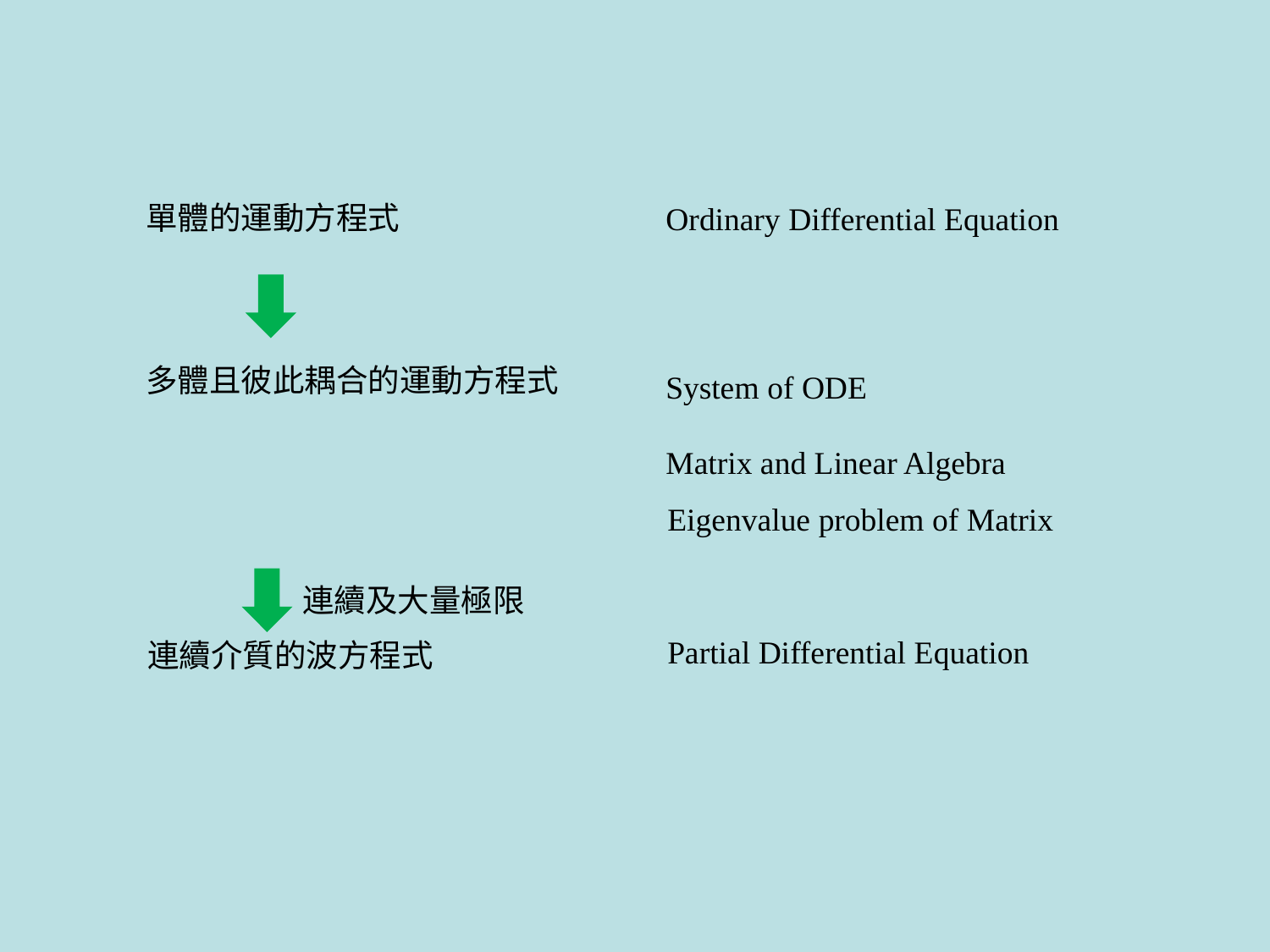

單體的運動方程式
Ordinary Differential Equation

多體且彼此耦合的運動方程式
System of ODE
Matrix and Linear Algebra
Eigenvalue problem of Matrix

連續及大量極限
Partial Differential Equation
連續介質的波方程式